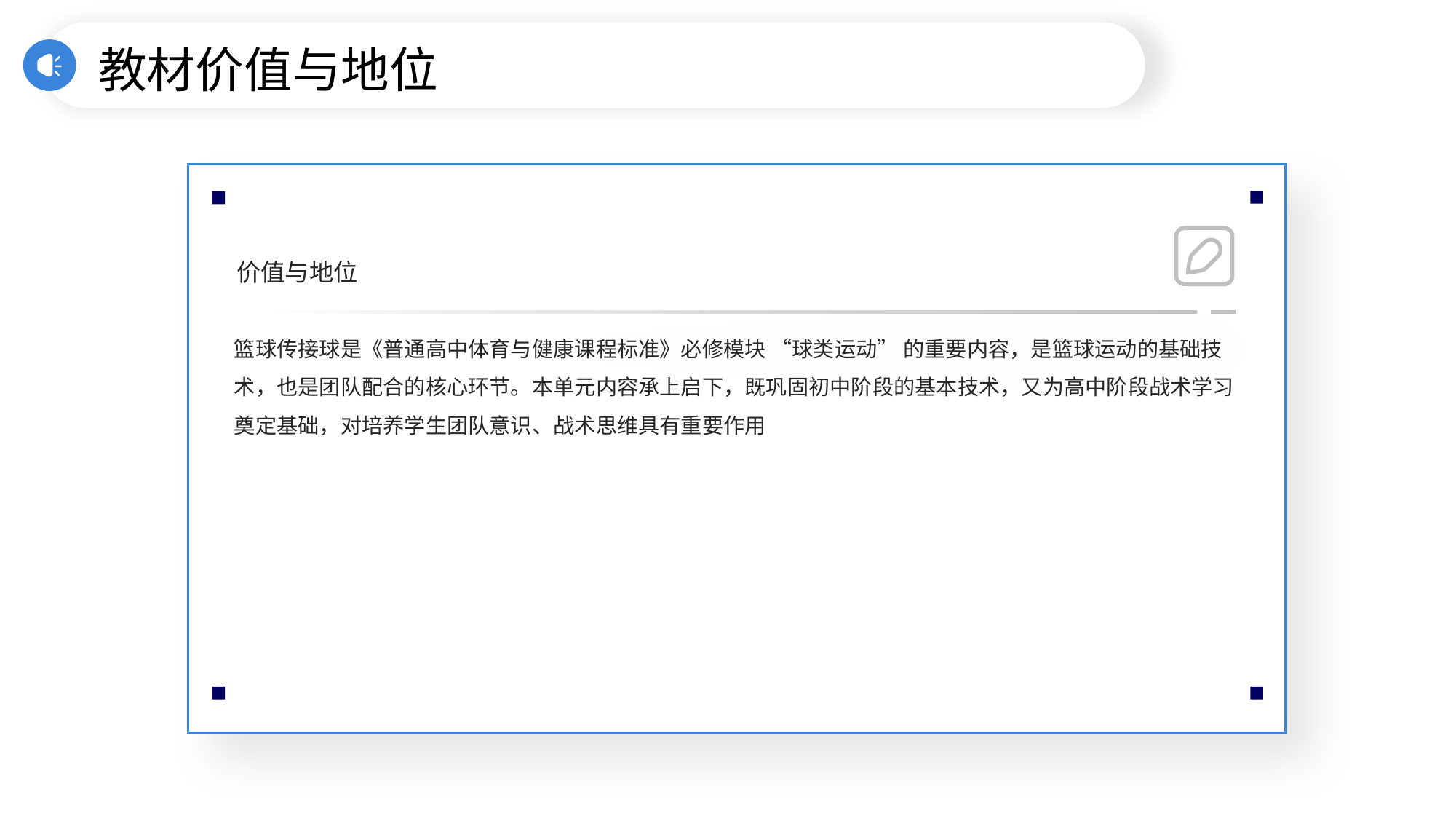

教材价值与地位

价值与地位

篮球传接球是《普通高中体育与健康课程标准》必修模块 “球类运动” 的重要内容，是篮球运动的基础技术，也是团队配合的核心环节。本单元内容承上启下，既巩固初中阶段的基本技术，又为高中阶段战术学习奠定基础，对培养学生团队意识、战术思维具有重要作用